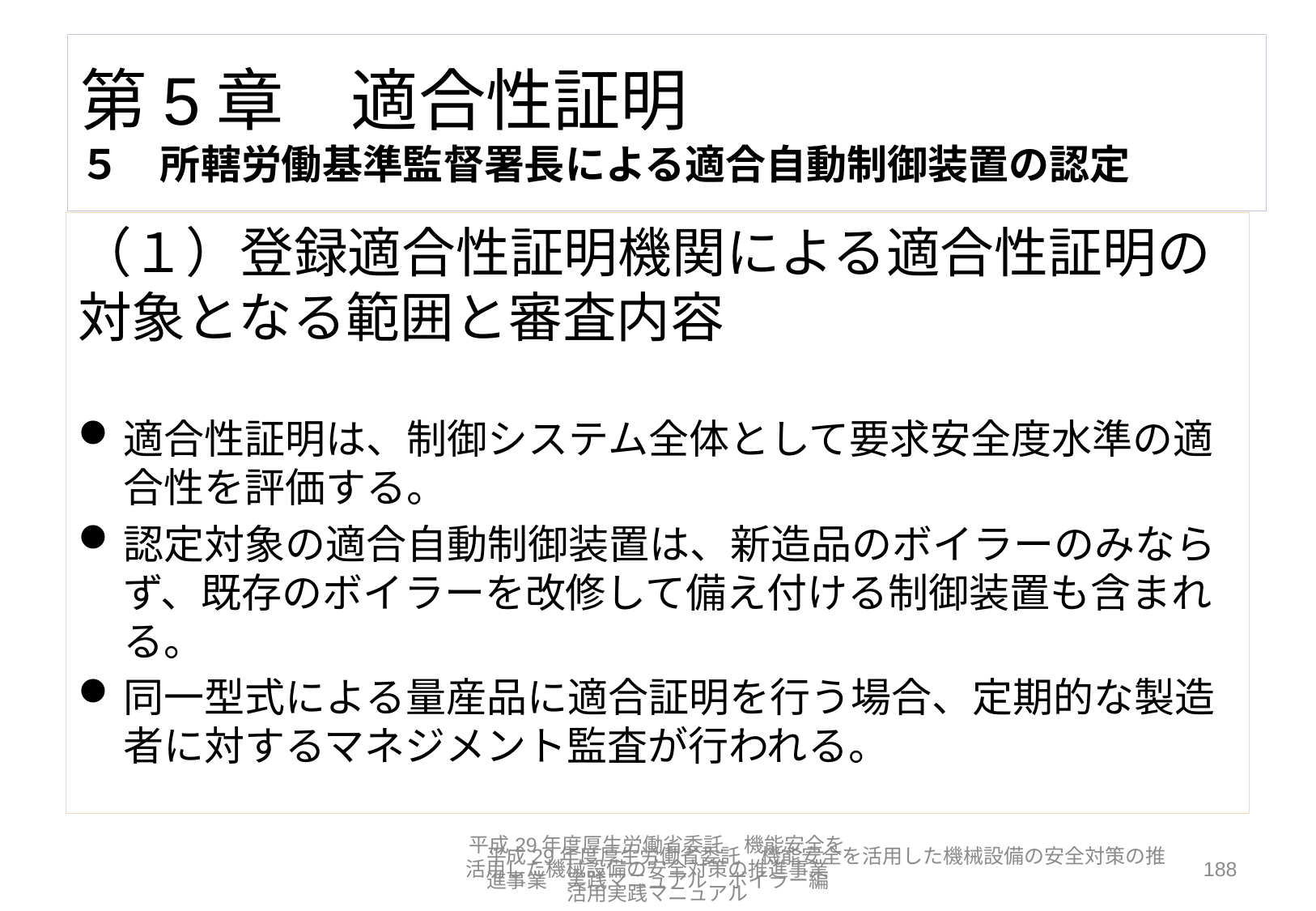

# 第5章　適合性証明 ５　所轄労働基準監督署長による適合自動制御装置の認定
（１）登録適合性証明機関による適合性証明の対象となる範囲と審査内容

適合性証明は、制御システム全体として要求安全度水準の適合性を評価する。
認定対象の適合自動制御装置は、新造品のボイラーのみならず、既存のボイラーを改修して備え付ける制御装置も含まれる。
同一型式による量産品に適合証明を行う場合、定期的な製造者に対するマネジメント監査が行われる。

平成29年度厚生労働省委託　機能安全を活用した機械設備の安全対策の推進事業　実践マニュアル　ボイラー編
平成29年度厚生労働省委託　機能安全を活用した機械設備の安全対策の推進事業　活用実践マニュアル
188